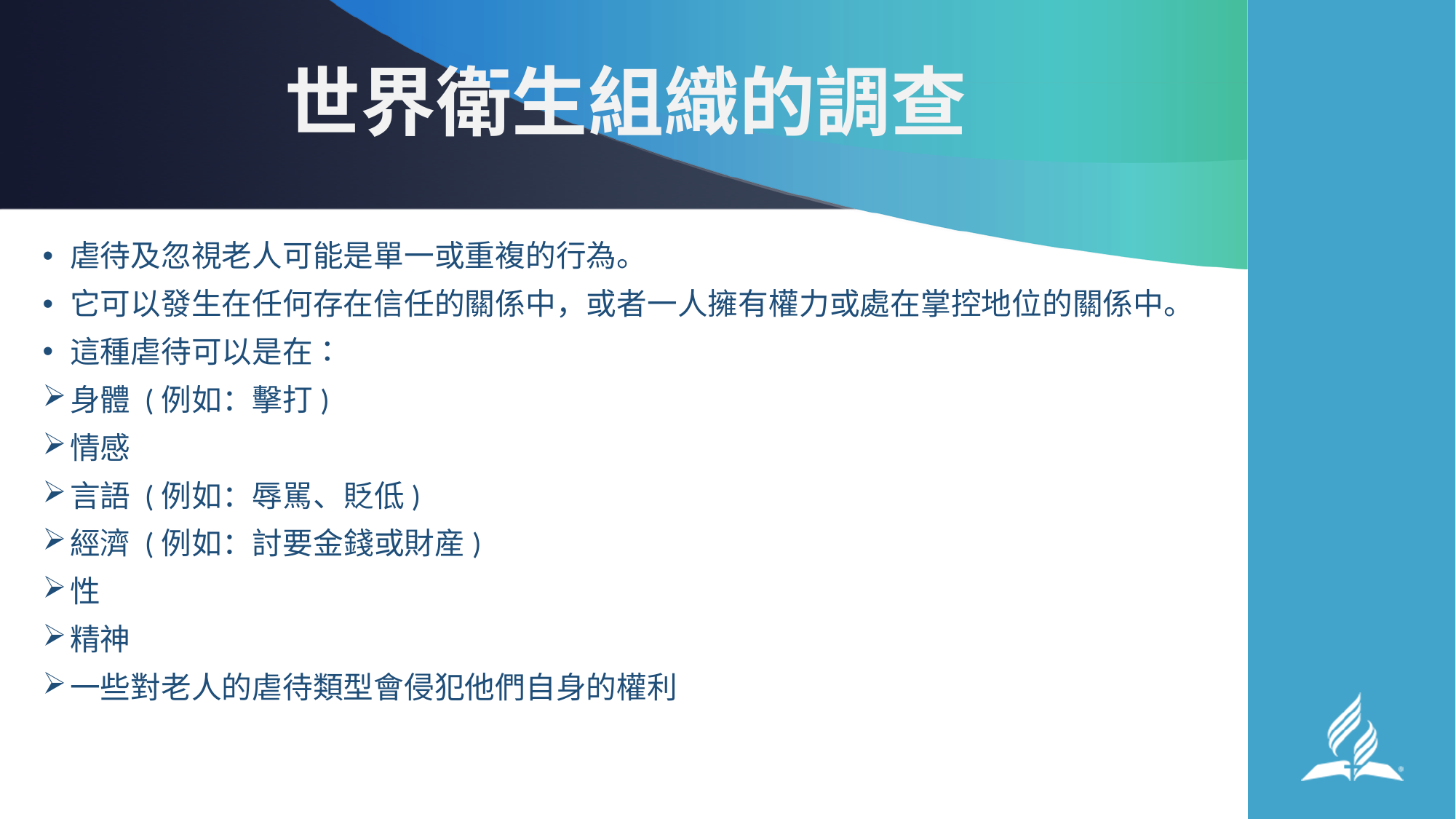

# 世界衛生組織的調查
虐待及忽視老人可能是單一或重複的行為。
它可以發生在任何存在信任的關係中，或者一人擁有權力或處在掌控地位的關係中。
這種虐待可以是在：
身體 (例如：擊打)
情感
言語 (例如：辱駡、貶低)
經濟 (例如：討要金錢或財産)
性
精神
一些對老人的虐待類型會侵犯他們自身的權利